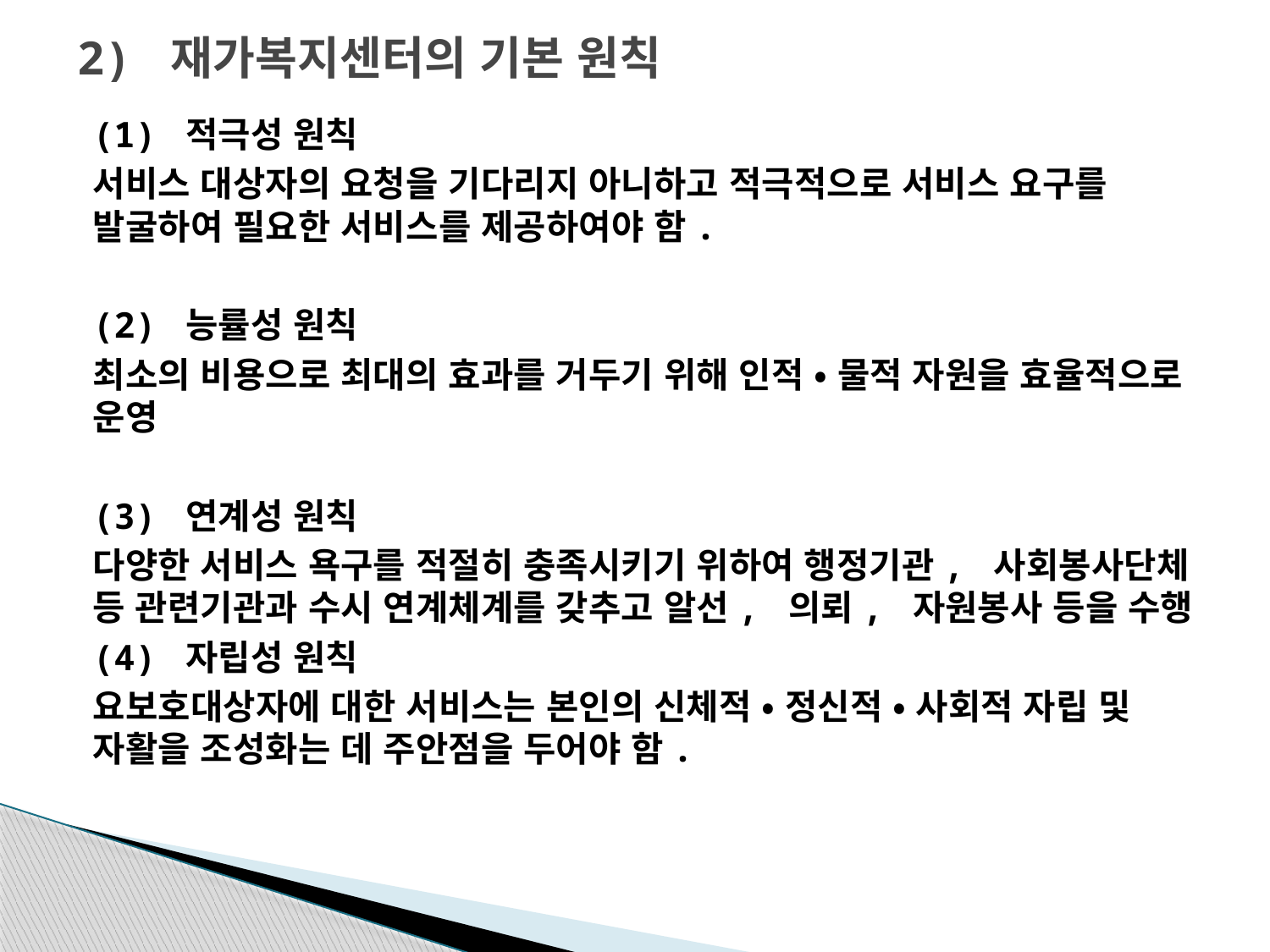

# 2) 재가복지센터의 기본 원칙
(1) 적극성 원칙
서비스 대상자의 요청을 기다리지 아니하고 적극적으로 서비스 요구를 발굴하여 필요한 서비스를 제공하여야 함.

(2) 능률성 원칙
최소의 비용으로 최대의 효과를 거두기 위해 인적 • 물적 자원을 효율적으로 운영

(3) 연계성 원칙
다양한 서비스 욕구를 적절히 충족시키기 위하여 행정기관, 사회봉사단체 등 관련기관과 수시 연계체계를 갖추고 알선, 의뢰, 자원봉사 등을 수행
(4) 자립성 원칙
요보호대상자에 대한 서비스는 본인의 신체적 • 정신적 • 사회적 자립 및 자활을 조성화는 데 주안점을 두어야 함.